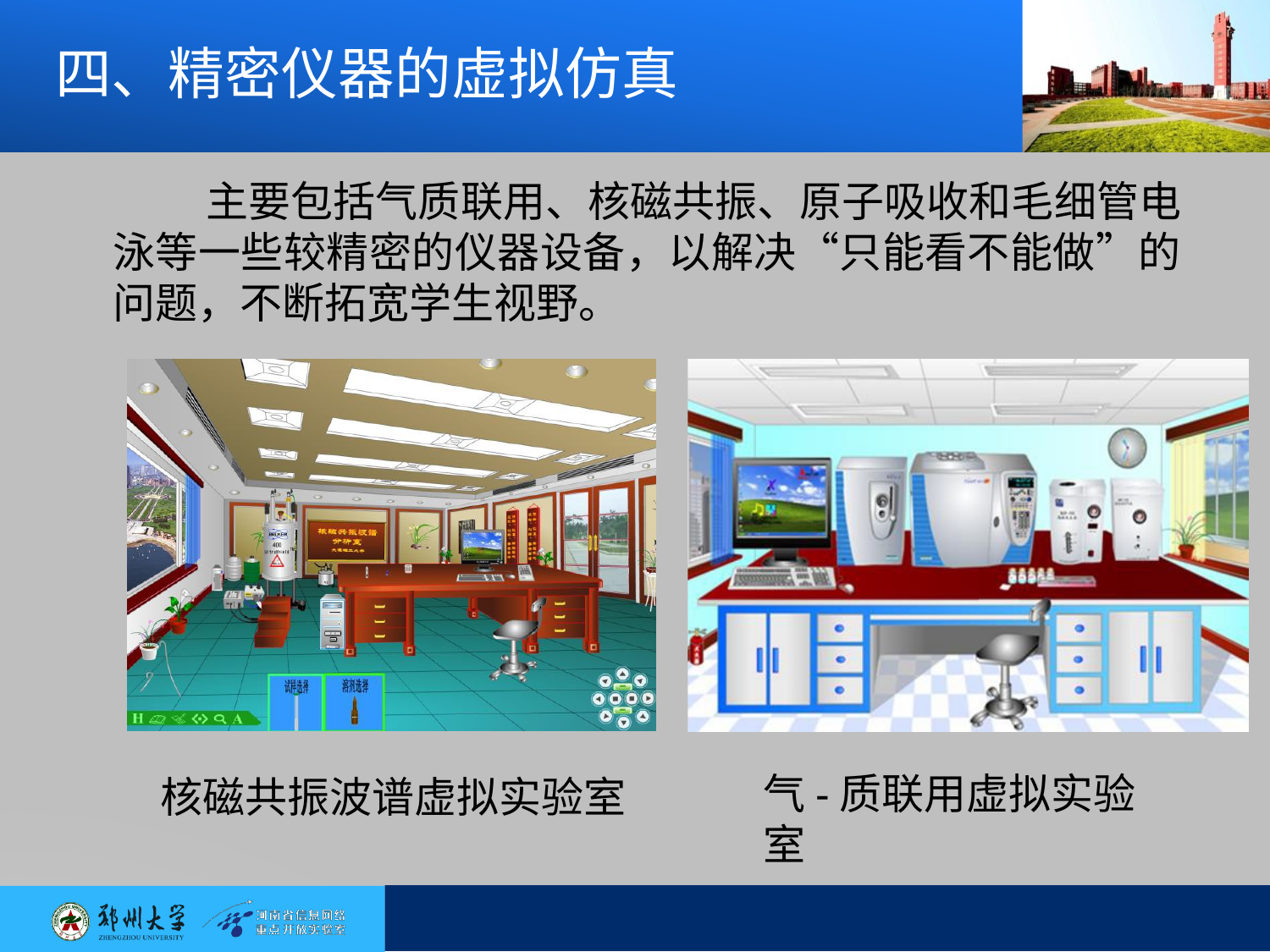

# 四、精密仪器的虚拟仿真
主要包括气质联用、核磁共振、原子吸收和毛细管电 泳等一些较精密的仪器设备，以解决“只能看不能做”的 问题，不断拓宽学生视野。

气-质联用虚拟实验室
核磁共振波谱虚拟实验室